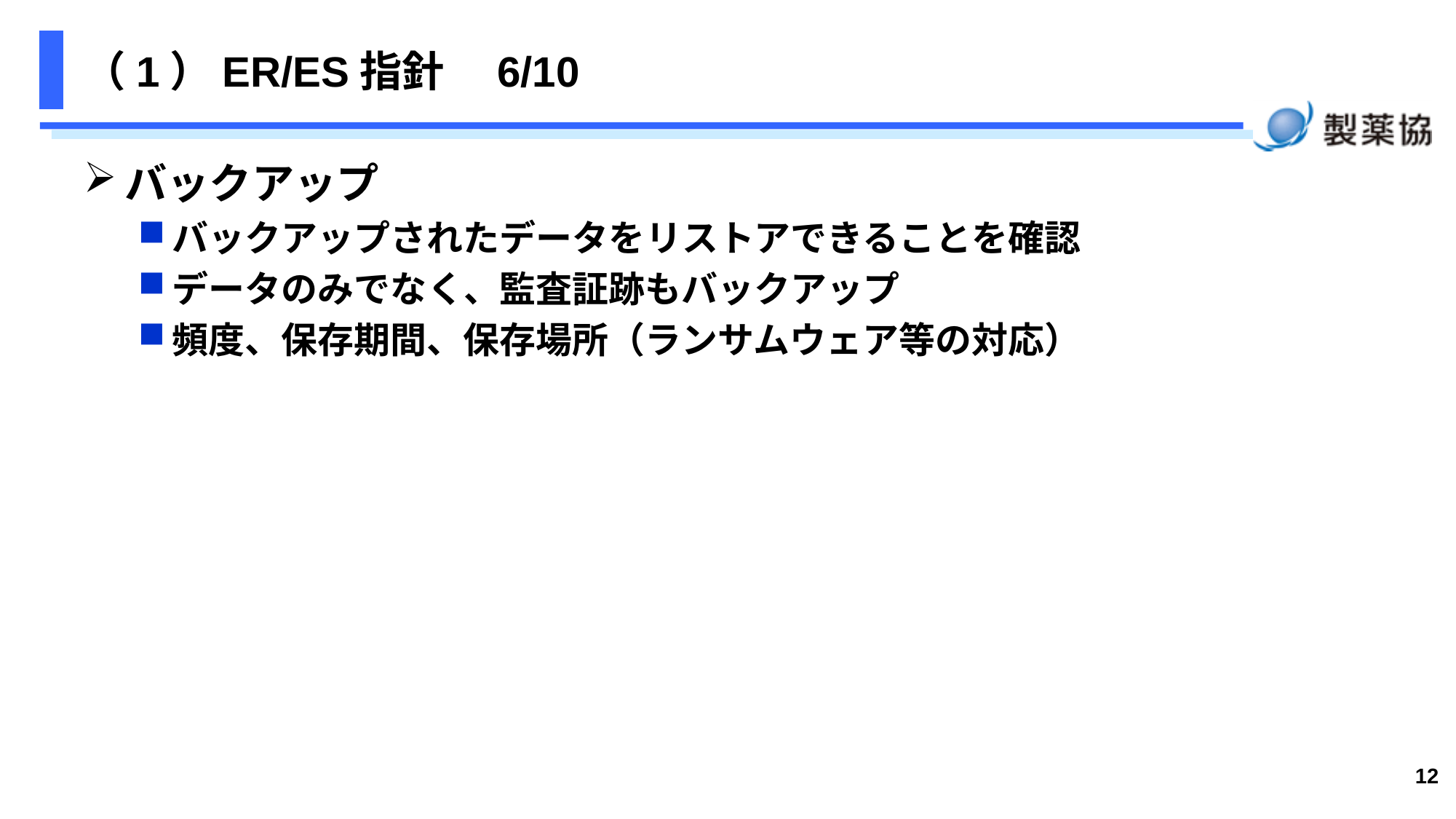

# （1）ER/ES指針　6/10
バックアップ
バックアップされたデータをリストアできることを確認
データのみでなく、監査証跡もバックアップ
頻度、保存期間、保存場所（ランサムウェア等の対応）
12